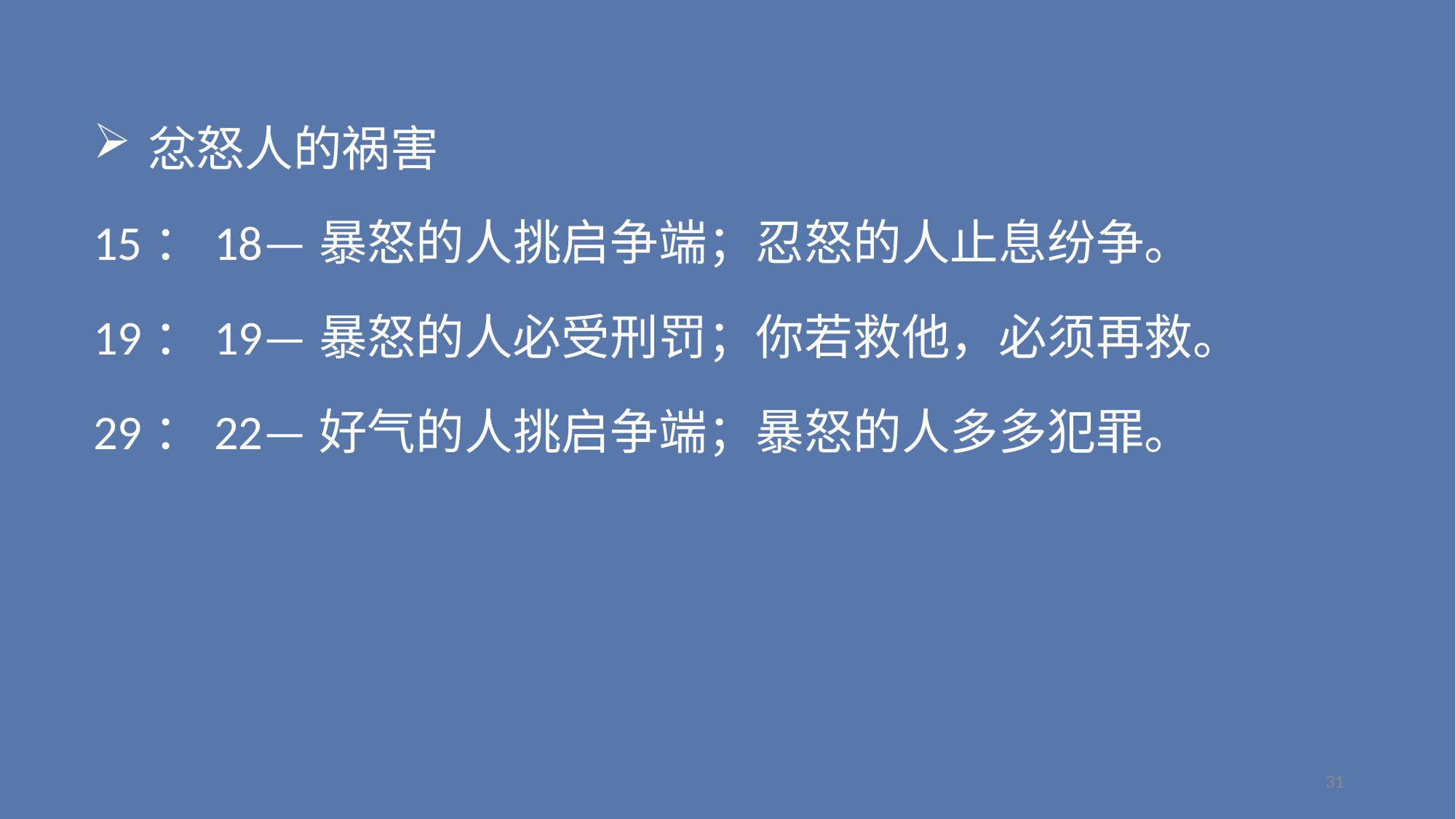

忿怒人的祸害
15：18—暴怒的人挑启争端；忍怒的人止息纷争。
19：19—暴怒的人必受刑罚；你若救他，必须再救。
29：22—好气的人挑启争端；暴怒的人多多犯罪。
31